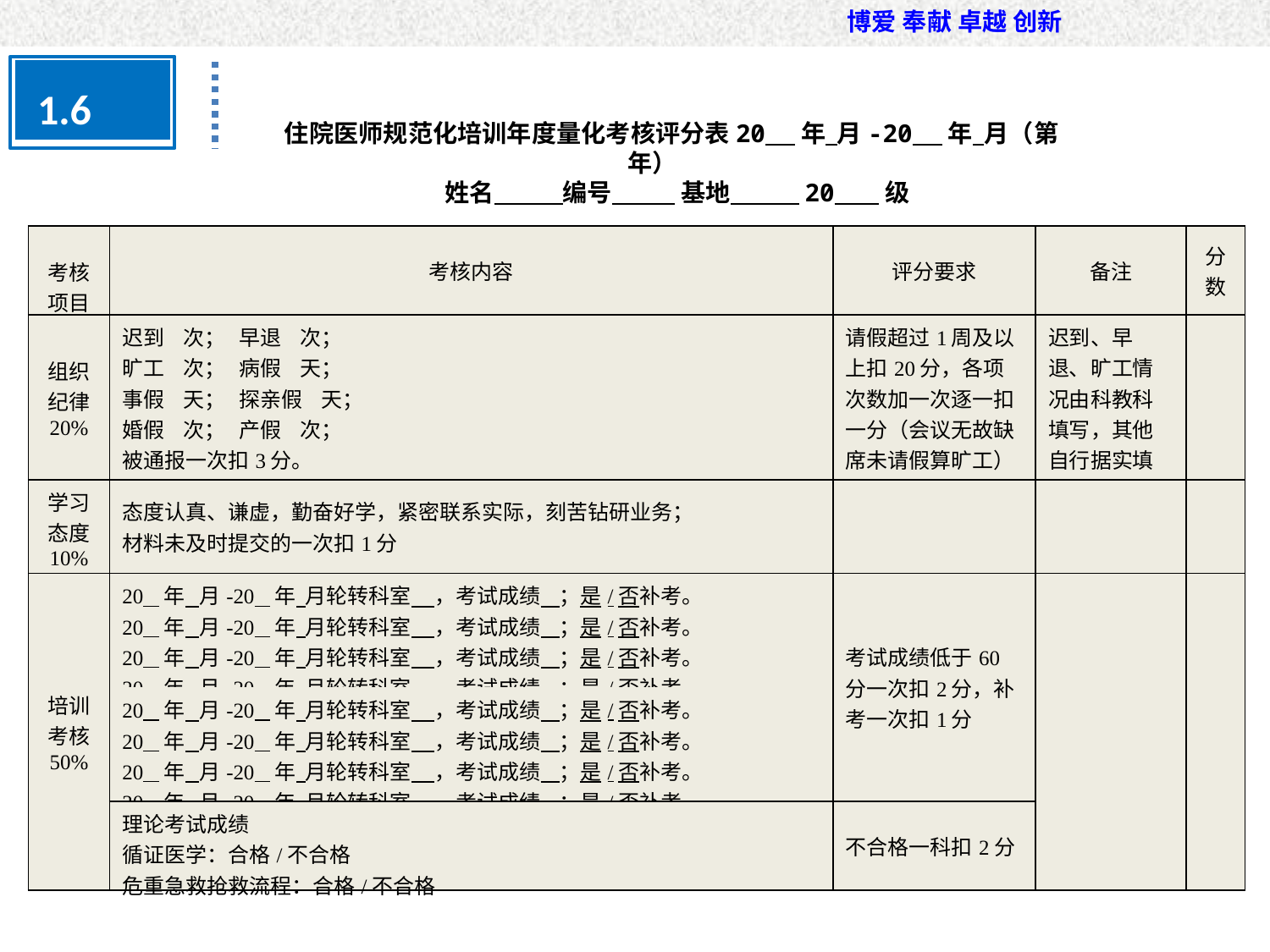

1.6
住院医师规范化培训年度量化考核评分表20  年  月-20  年  月（第   年）
姓名            编号            基地            20   级
| 考核项目 | 考核内容 | 评分要求 | 备注 | 分数 |
| --- | --- | --- | --- | --- |
| 组织纪律 20% | 迟到 次； 早退 次； 旷工 次； 病假 天； 事假 天； 探亲假 天； 婚假 次； 产假 次； 被通报一次扣3分。 | 请假超过1周及以上扣20分，各项次数加一次逐一扣一分（会议无故缺席未请假算旷工） | 迟到、早退、旷工情况由科教科填写，其他自行据实填写， |  |
| 学习态度 10% | 态度认真、谦虚，勤奋好学，紧密联系实际，刻苦钻研业务； 材料未及时提交的一次扣1分 |  |  |  |
| 培训考核 50% | 20 年 月-20 年 月轮转科室 ，考试成绩 ；是/否补考。 20 年 月-20 年 月轮转科室 ，考试成绩 ；是/否补考。 20 年 月-20 年 月轮转科室 ，考试成绩 ；是/否补考。 20 年 月-20 年 月轮转科室 ，考试成绩 ；是/否补考。 | 考试成绩低于60分一次扣2分，补考一次扣1分 |  |  |
|  | 20 年 月-20 年 月轮转科室 ，考试成绩 ；是/否补考。 20 年 月-20 年 月轮转科室 ，考试成绩 ；是/否补考。 20 年 月-20 年 月轮转科室 ，考试成绩 ；是/否补考。 20 年 月-20 年 月轮转科室 ，考试成绩 ；是/否补考。 |  |  |  |
|  | 理论考试成绩 循证医学：合格/不合格 危重急救抢救流程：合格/不合格 | 不合格一科扣2分 |  |  |